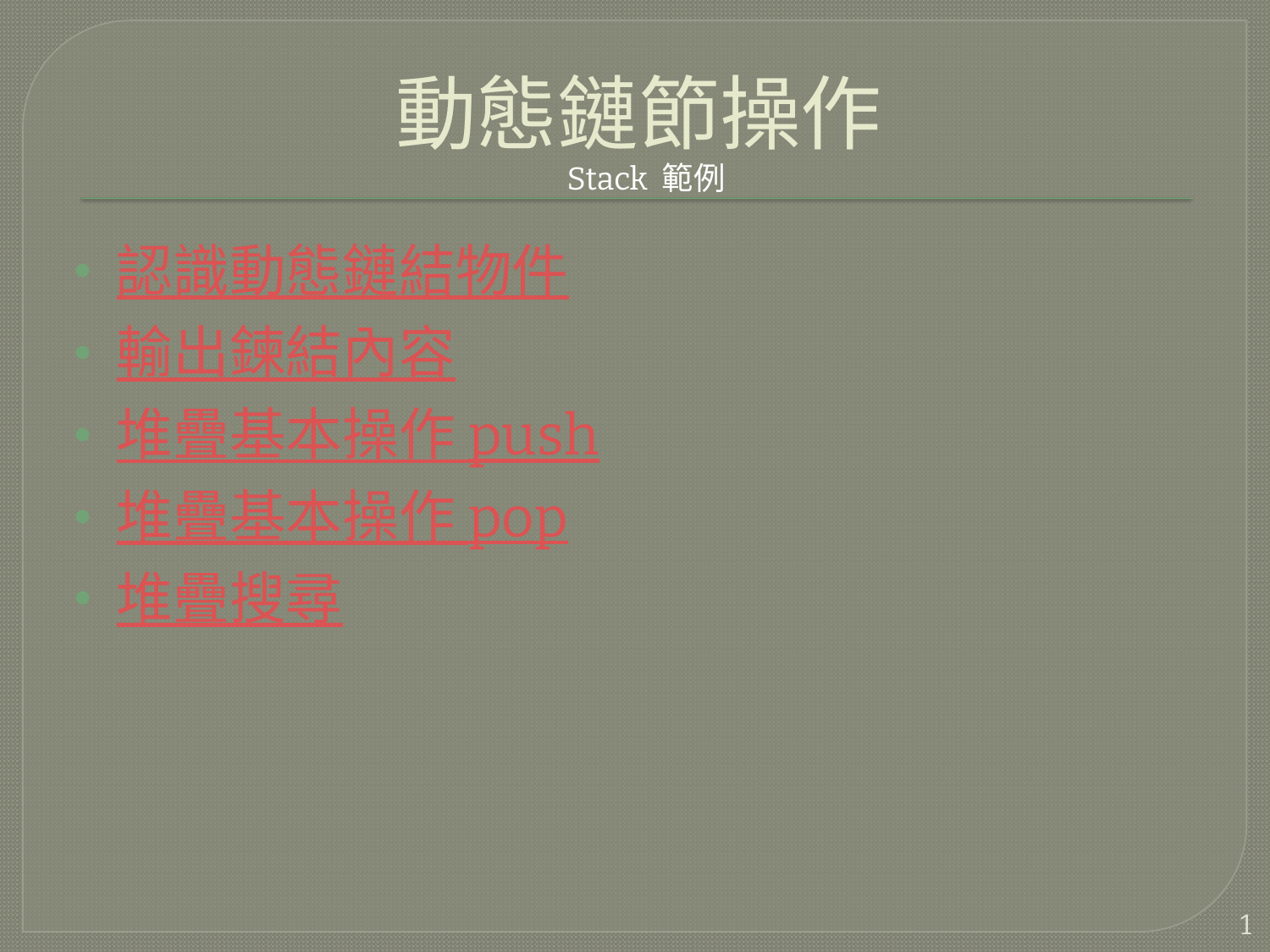

# 動態鏈節操作
Stack 範例
認識動態鏈結物件
輸出鍊結內容
堆疊基本操作 push
堆疊基本操作 pop
堆疊搜尋
1